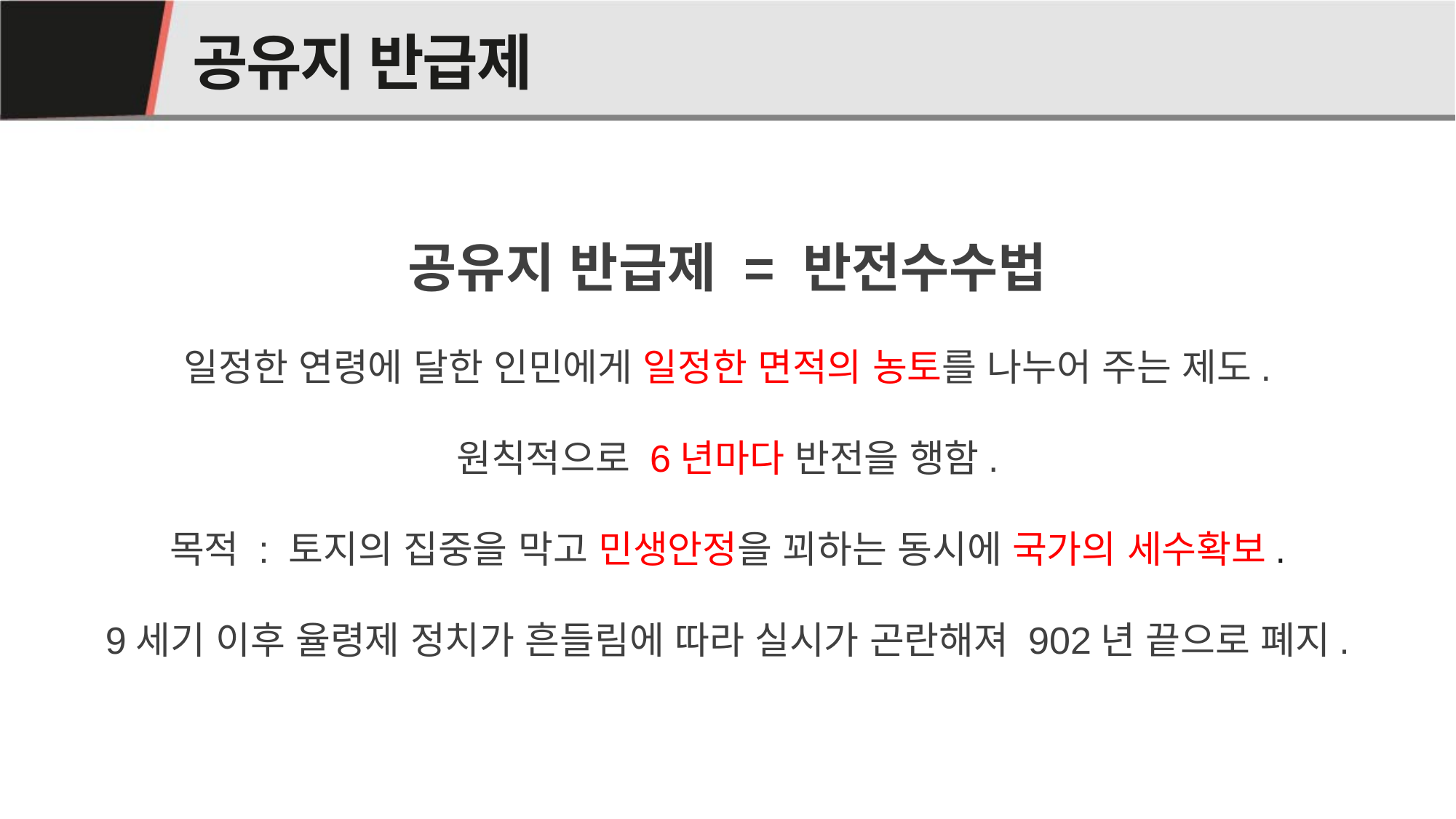

# 공유지 반급제
02
공유지 반급제 = 반전수수법

일정한 연령에 달한 인민에게 일정한 면적의 농토를 나누어 주는 제도.

원칙적으로 6년마다 반전을 행함.

목적 : 토지의 집중을 막고 민생안정을 꾀하는 동시에 국가의 세수확보.

9세기 이후 율령제 정치가 흔들림에 따라 실시가 곤란해져 902년 끝으로 폐지.